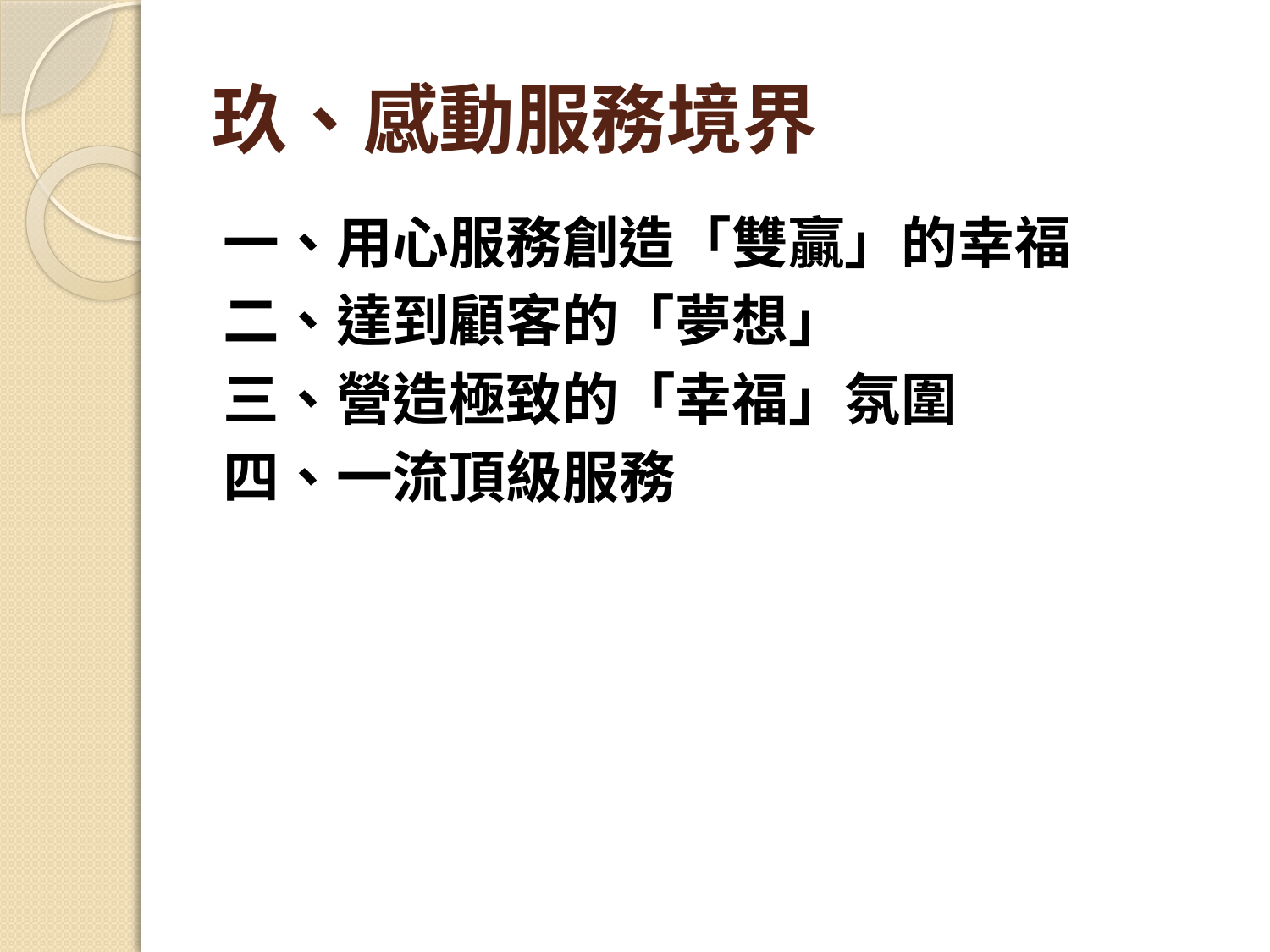

# 玖、感動服務境界
一、用心服務創造「雙贏」的幸福
二、達到顧客的「夢想」
三、營造極致的「幸福」氛圍
四、一流頂級服務